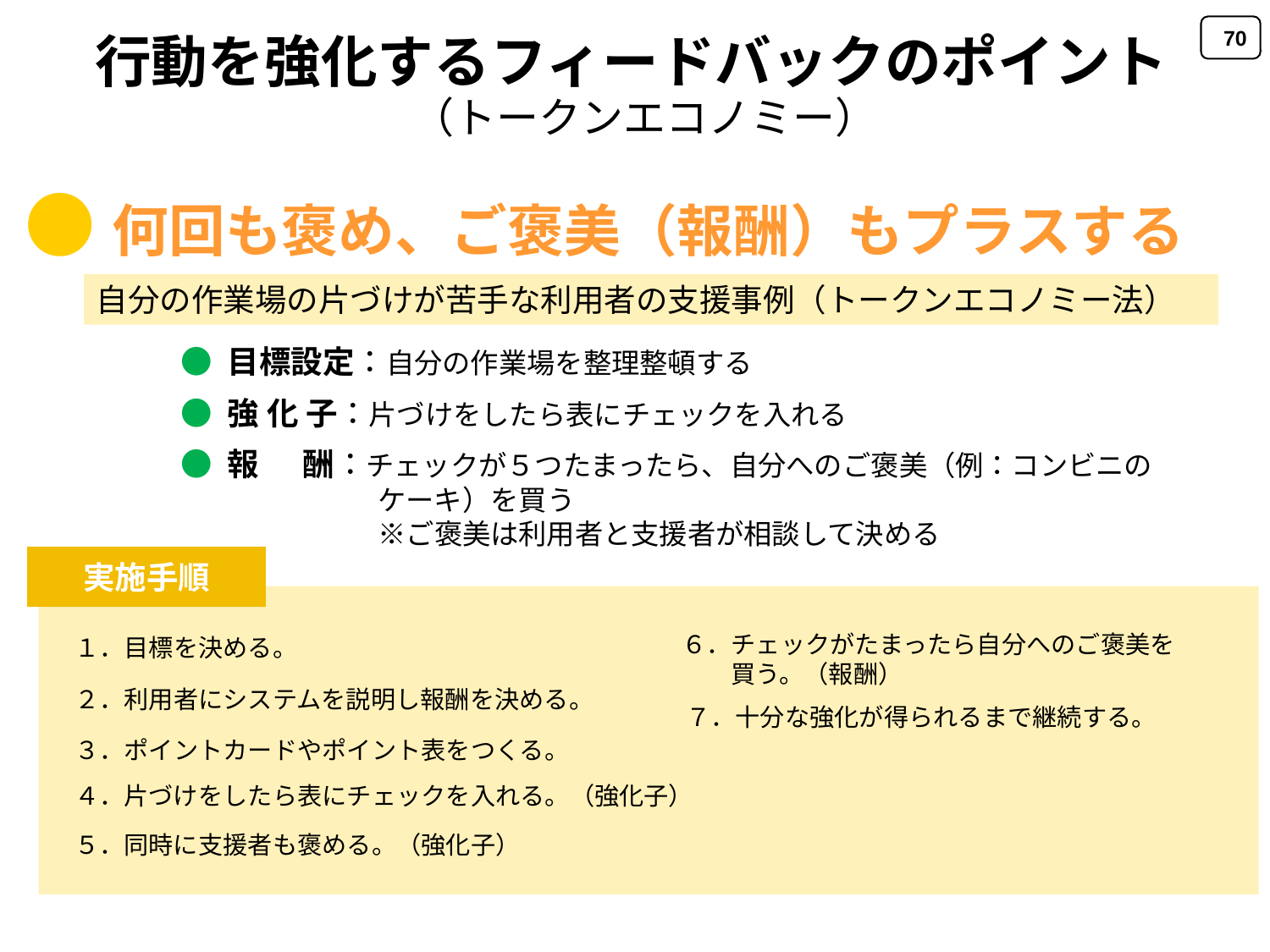

70

行動を強化するフィードバックのポイント
（トークンエコノミー）
●何回も褒め、ご褒美（報酬）もプラスする
自分の作業場の片づけが苦手な利用者の支援事例（トークンエコノミー法）
● 目標設定：自分の作業場を整理整頓する
● 強 化 子：片づけをしたら表にチェックを入れる
● 報      酬：チェックが５つたまったら、自分へのご褒美（例：コンビニの
　　　　　　　ケーキ）を買う
　　　　　　　※ご褒美は利用者と支援者が相談して決める
実施手順

６．チェックがたまったら自分へのご褒美を
　　買う。（報酬）
１．目標を決める。
２．利用者にシステムを説明し報酬を決める。
３．ポイントカードやポイント表をつくる。
７．十分な強化が得られるまで継続する。
４．片づけをしたら表にチェックを入れる。（強化子）
５．同時に支援者も褒める。（強化子）